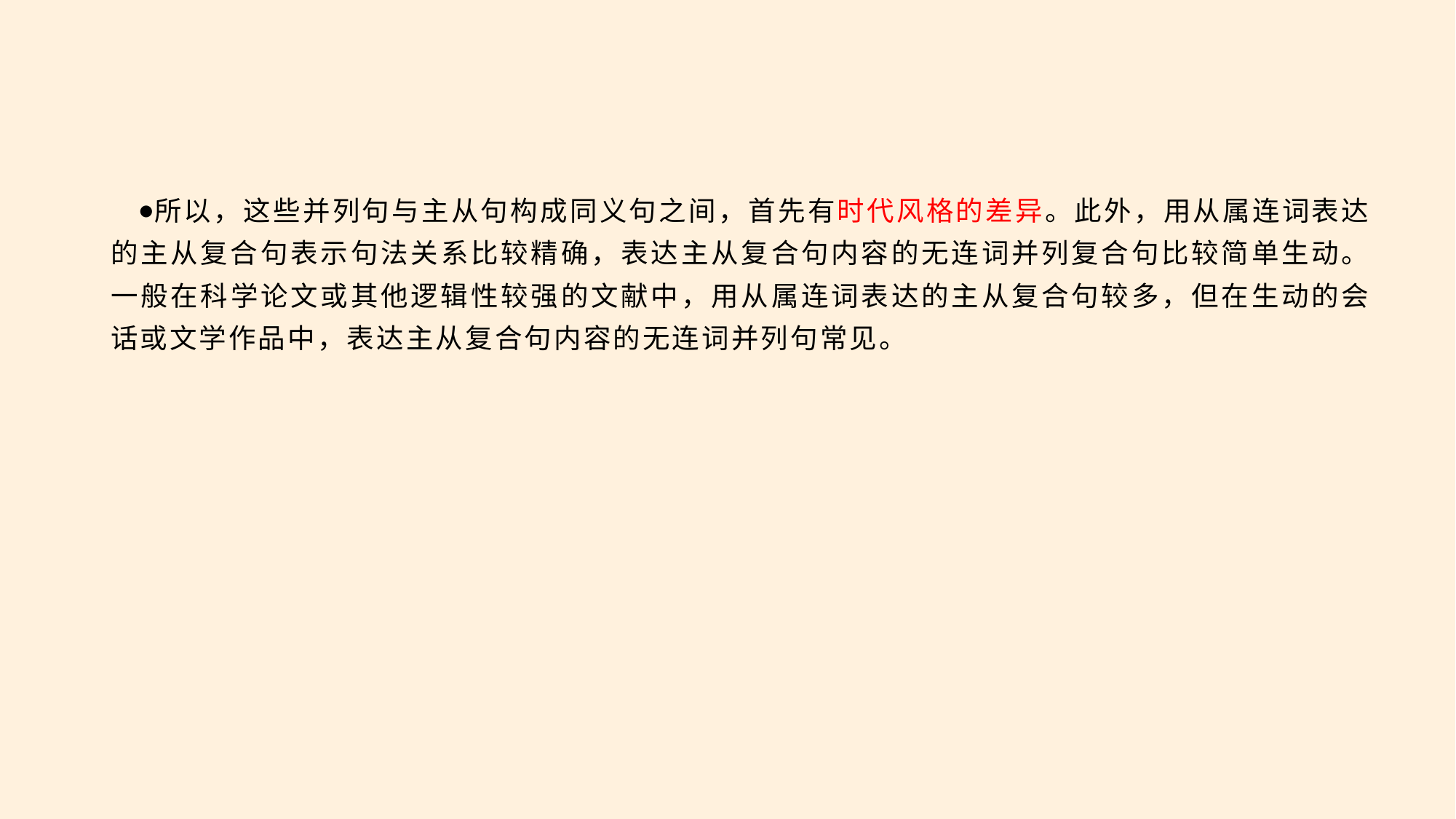

#
所以，这些并列句与主从句构成同义句之间，首先有时代风格的差异。此外，用从属连词表达的主从复合句表示句法关系比较精确，表达主从复合句内容的无连词并列复合句比较简单生动。一般在科学论文或其他逻辑性较强的文献中，用从属连词表达的主从复合句较多，但在生动的会话或文学作品中，表达主从复合句内容的无连词并列句常见。